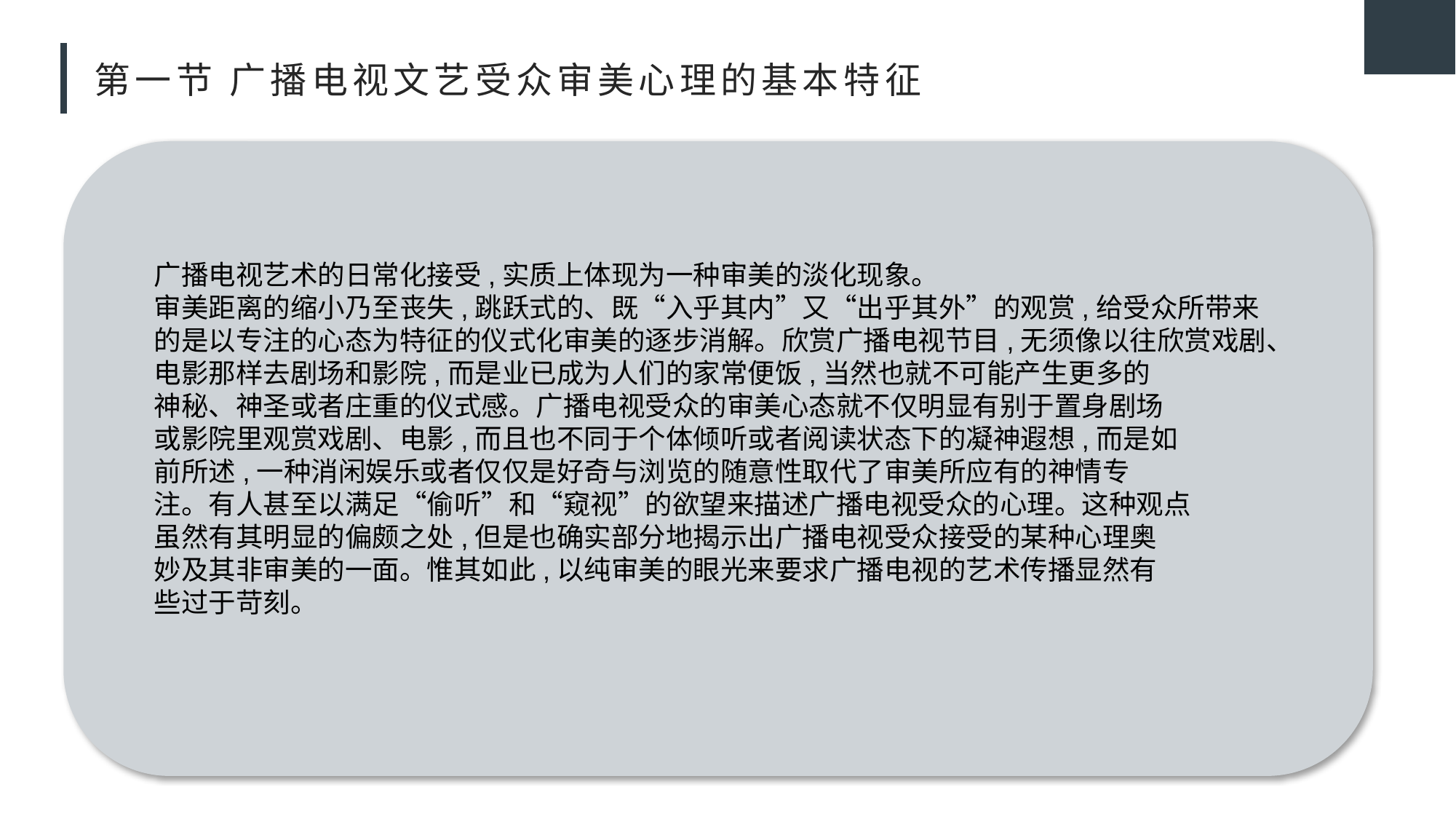

# 第一节 广播电视文艺受众审美心理的基本特征

广播电视艺术的日常化接受,实质上体现为一种审美的淡化现象。
审美距离的缩小乃至丧失,跳跃式的、既“入乎其内”又“出乎其外”的观赏,给受众所带来的是以专注的心态为特征的仪式化审美的逐步消解。欣赏广播电视节目,无须像以往欣赏戏剧、
电影那样去剧场和影院,而是业已成为人们的家常便饭,当然也就不可能产生更多的
神秘、神圣或者庄重的仪式感。广播电视受众的审美心态就不仅明显有别于置身剧场
或影院里观赏戏剧、电影,而且也不同于个体倾听或者阅读状态下的凝神遐想,而是如
前所述,一种消闲娱乐或者仅仅是好奇与浏览的随意性取代了审美所应有的神情专
注。有人甚至以满足“偷听”和“窥视”的欲望来描述广播电视受众的心理。这种观点
虽然有其明显的偏颇之处,但是也确实部分地揭示出广播电视受众接受的某种心理奥
妙及其非审美的一面。惟其如此,以纯审美的眼光来要求广播电视的艺术传播显然有
些过于苛刻。